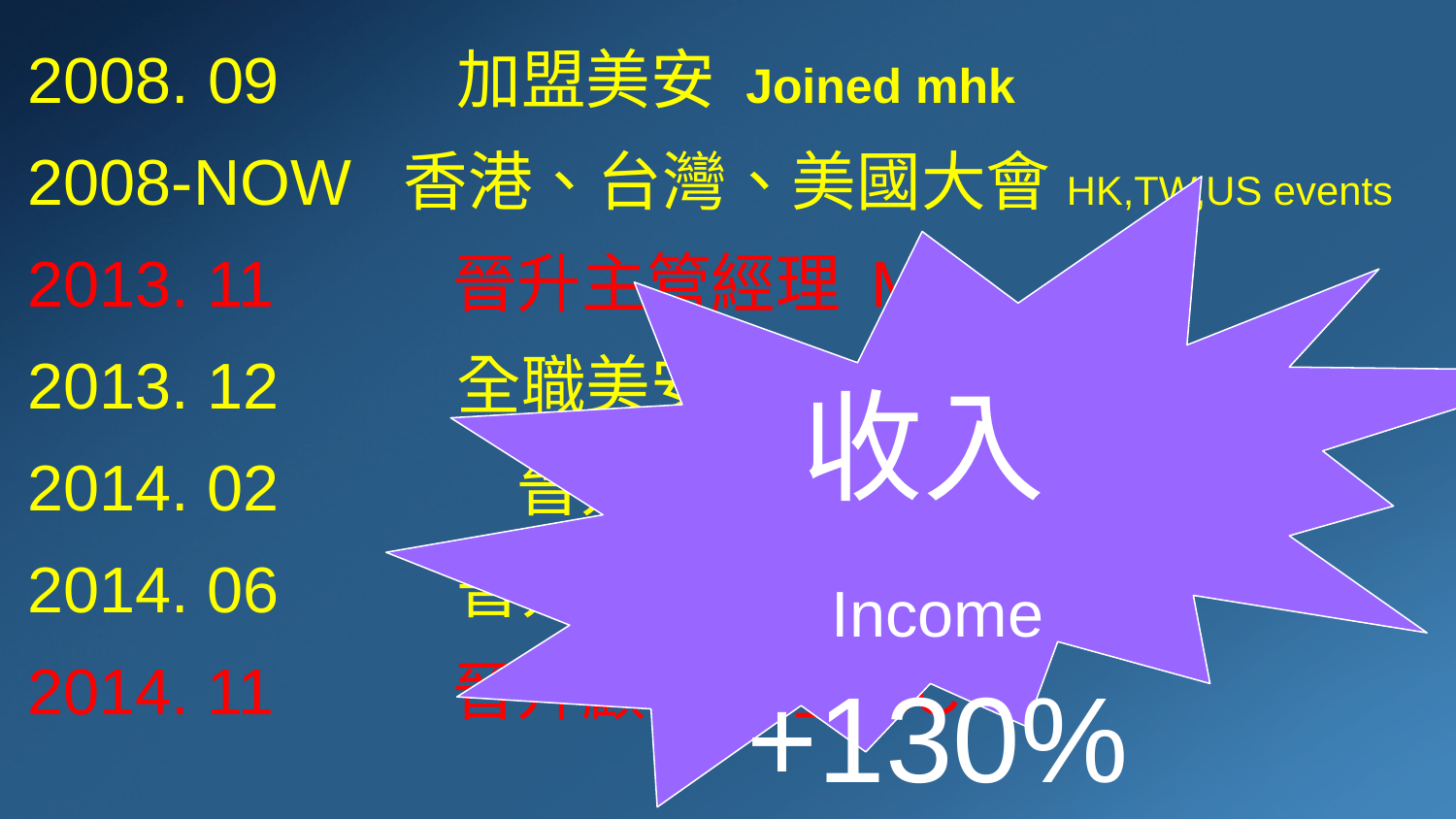

2008. 09         加盟美安 Joined mhk
2008-NOW  香港、台灣、美國大會HK,TW,US events
2013. 11         晉升主管經理 MC
2013. 12         全職美安 Full-time UFO
2014. 02		  晉升資深主管經理 SMC
2014. 06         晉升專業經理 PC
2014. 11         晉升顧問經理 SC
收入Income +130%